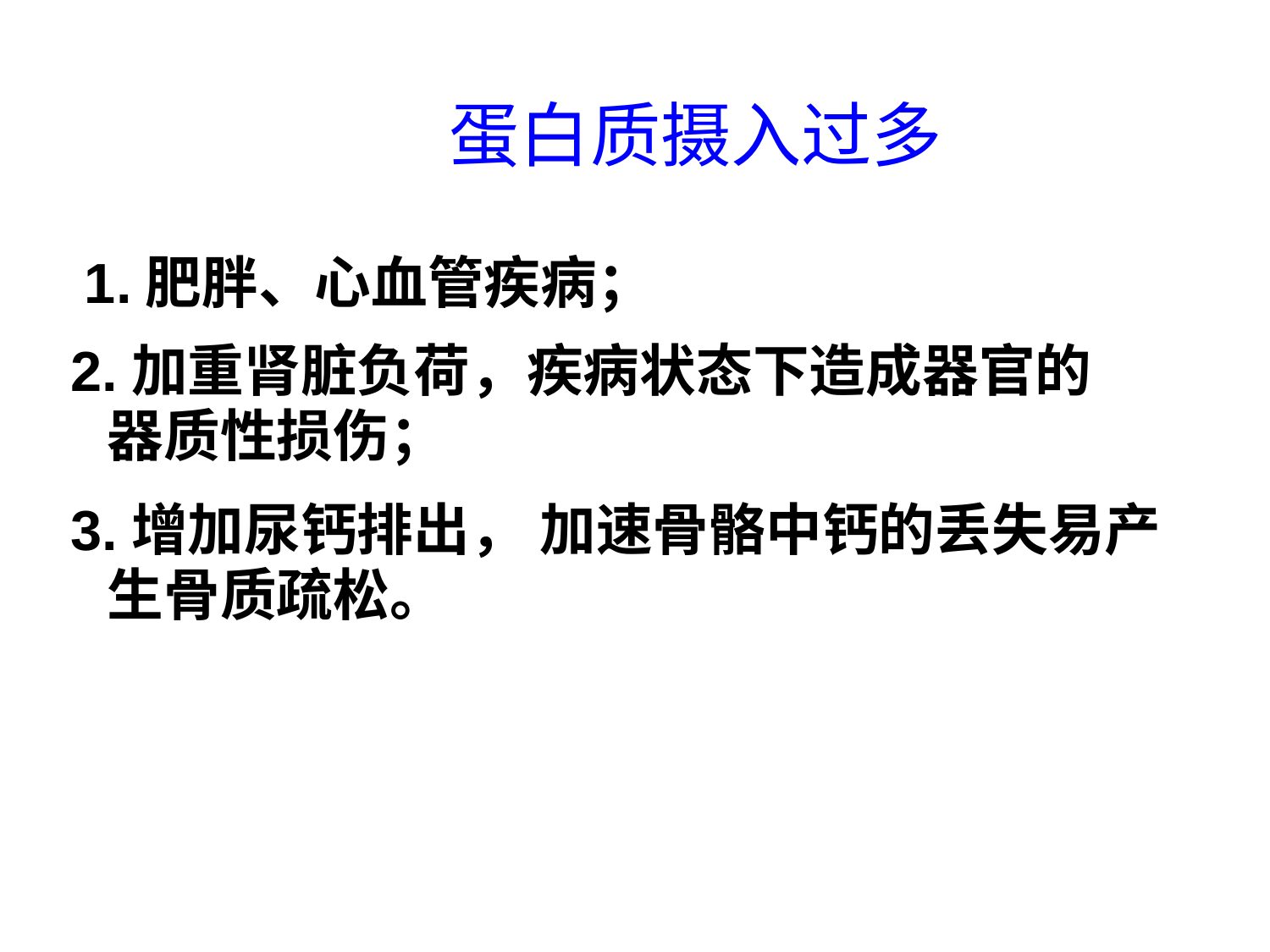

蛋白质摄入过多

 1.肥胖、心血管疾病；

 2.加重肾脏负荷，疾病状态下造成器官的
   器质性损伤；

 3.增加尿钙排出， 加速骨骼中钙的丢失易产
   生骨质疏松。